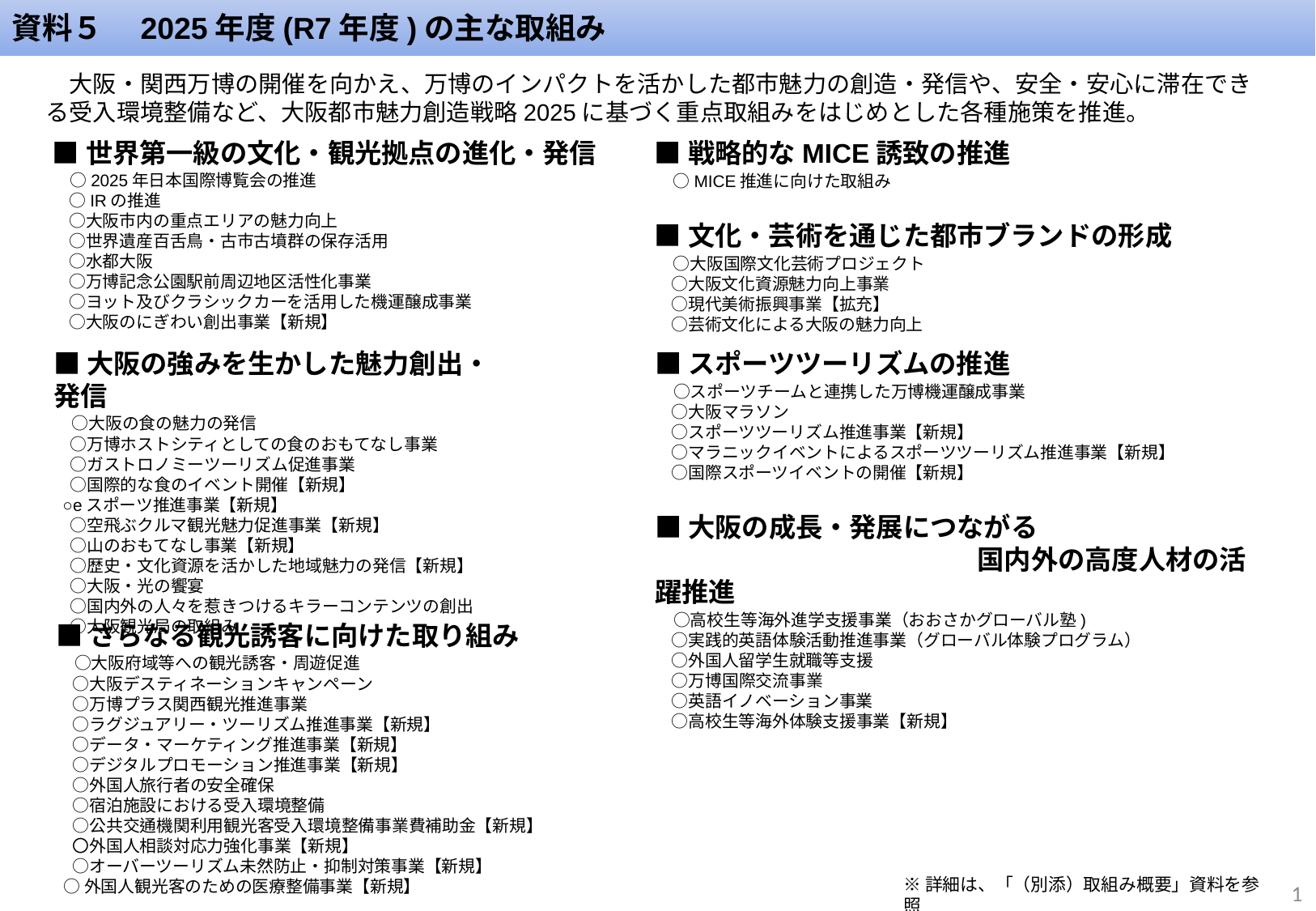

資料５　2025年度(R7年度)の主な取組み
　大阪・関西万博の開催を向かえ、万博のインパクトを活かした都市魅力の創造・発信や、安全・安心に滞在できる受入環境整備など、大阪都市魅力創造戦略2025に基づく重点取組みをはじめとした各種施策を推進。
■世界第一級の文化・観光拠点の進化・発信
　○2025年日本国際博覧会の推進
　○IRの推進
　○大阪市内の重点エリアの魅力向上
　○世界遺産百舌鳥・古市古墳群の保存活用
　○水都大阪
　○万博記念公園駅前周辺地区活性化事業
　○ヨット及びクラシックカーを活用した機運醸成事業
　○大阪のにぎわい創出事業【新規】
■戦略的なMICE誘致の推進
　○MICE推進に向けた取組み

■文化・芸術を通じた都市ブランドの形成
　○大阪国際文化芸術プロジェクト
　○大阪文化資源魅力向上事業
　○現代美術振興事業【拡充】
　○芸術文化による大阪の魅力向上
■大阪の強みを生かした魅力創出・発信
　○大阪の食の魅力の発信
　○万博ホストシティとしての食のおもてなし事業
　○ガストロノミーツーリズム促進事業
　○国際的な食のイベント開催【新規】
  ○eスポーツ推進事業【新規】
　○空飛ぶクルマ観光魅力促進事業【新規】
　○山のおもてなし事業【新規】
　○歴史・文化資源を活かした地域魅力の発信【新規】
　○大阪・光の饗宴
　○国内外の人々を惹きつけるキラーコンテンツの創出
　○大阪観光局の取組み
■スポーツツーリズムの推進
　○スポーツチームと連携した万博機運醸成事業
　○大阪マラソン
　○スポーツツーリズム推進事業【新規】
　○マラニックイベントによるスポーツツーリズム推進事業【新規】
　○国際スポーツイベントの開催【新規】

■大阪の成長・発展につながる
　　　　　　　　　　　　国内外の高度人材の活躍推進
　○高校生等海外進学支援事業（おおさかグローバル塾)
　○実践的英語体験活動推進事業（グローバル体験プログラム）
　○外国人留学生就職等支援
　○万博国際交流事業
　○英語イノベーション事業
　○高校生等海外体験支援事業【新規】
■さらなる観光誘客に向けた取り組み
　○大阪府域等への観光誘客・周遊促進
　○大阪デスティネーションキャンペーン
　○万博プラス関西観光推進事業
　○ラグジュアリー・ツーリズム推進事業【新規】
　○データ・マーケティング推進事業【新規】
　○デジタルプロモーション推進事業【新規】
　○外国人旅行者の安全確保
　○宿泊施設における受入環境整備
　○公共交通機関利用観光客受入環境整備事業費補助金【新規】
　〇外国人相談対応力強化事業【新規】
　○オーバーツーリズム未然防止・抑制対策事業【新規】
  ○外国人観光客のための医療整備事業【新規】
※詳細は、「（別添）取組み概要」資料を参照

1